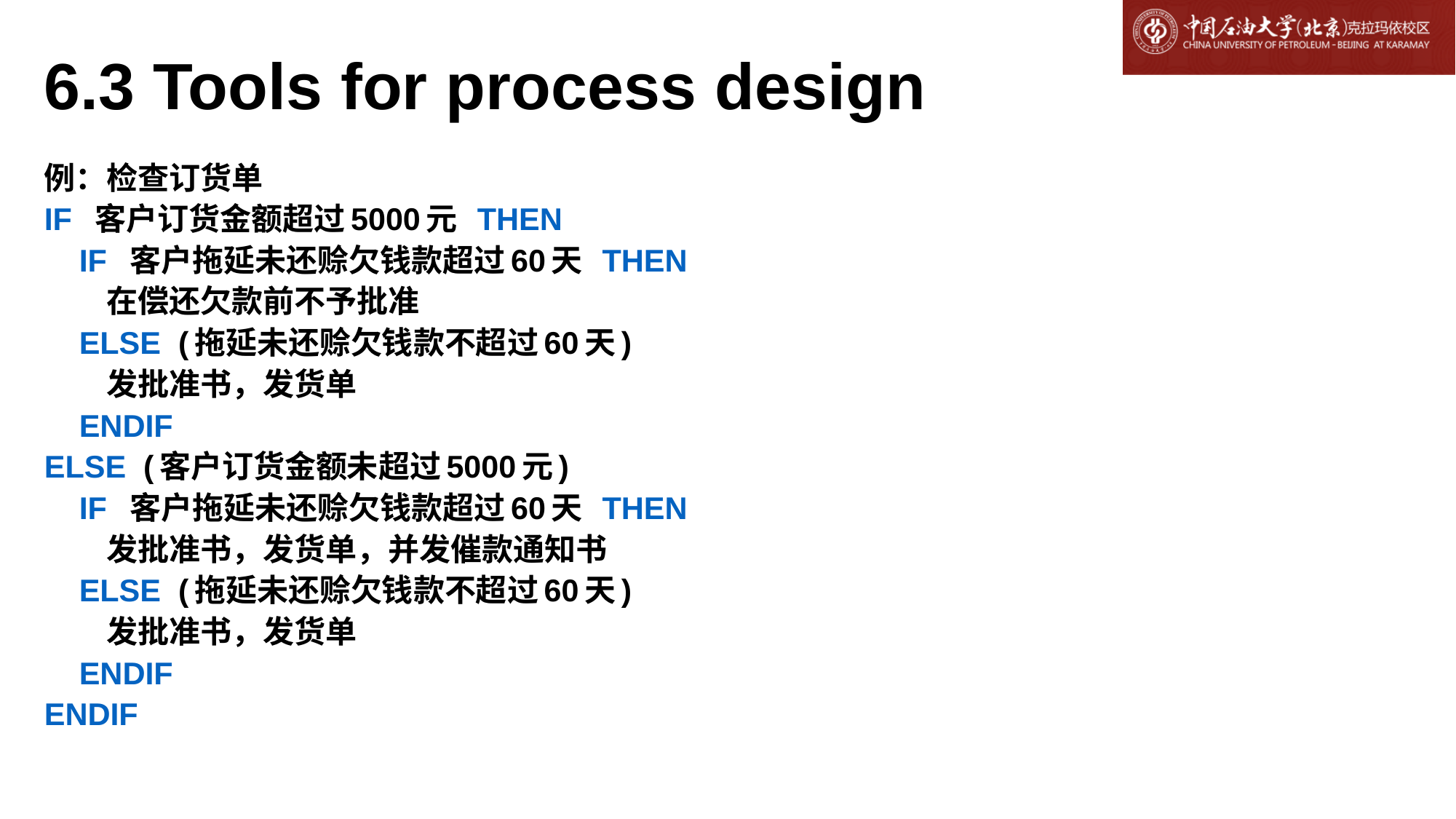

# 6.3 Tools for process design
例：检查订货单
IF  客户订货金额超过5000元  THEN
    IF  客户拖延未还赊欠钱款超过60天  THEN
        在偿还欠款前不予批准
    ELSE  (拖延未还赊欠钱款不超过60天)
        发批准书，发货单
    ENDIF
ELSE  (客户订货金额未超过5000元)
    IF  客户拖延未还赊欠钱款超过60天  THEN
        发批准书，发货单，并发催款通知书
    ELSE  (拖延未还赊欠钱款不超过60天)
        发批准书，发货单
    ENDIF
ENDIF